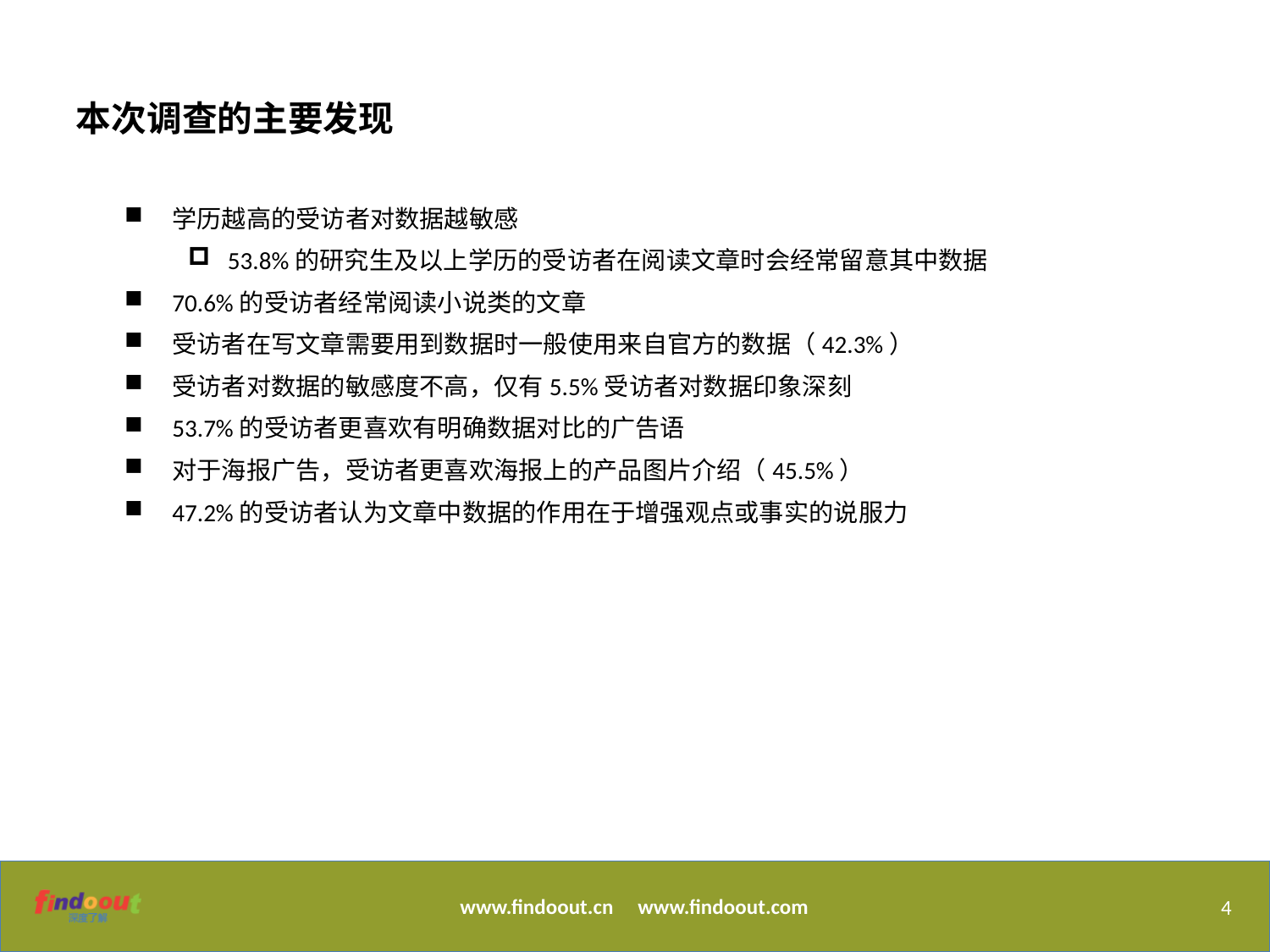

本次调查的主要发现
学历越高的受访者对数据越敏感
53.8%的研究生及以上学历的受访者在阅读文章时会经常留意其中数据
70.6%的受访者经常阅读小说类的文章
受访者在写文章需要用到数据时一般使用来自官方的数据（42.3%）
受访者对数据的敏感度不高，仅有5.5%受访者对数据印象深刻
53.7%的受访者更喜欢有明确数据对比的广告语
对于海报广告，受访者更喜欢海报上的产品图片介绍（45.5%）
47.2%的受访者认为文章中数据的作用在于增强观点或事实的说服力
4